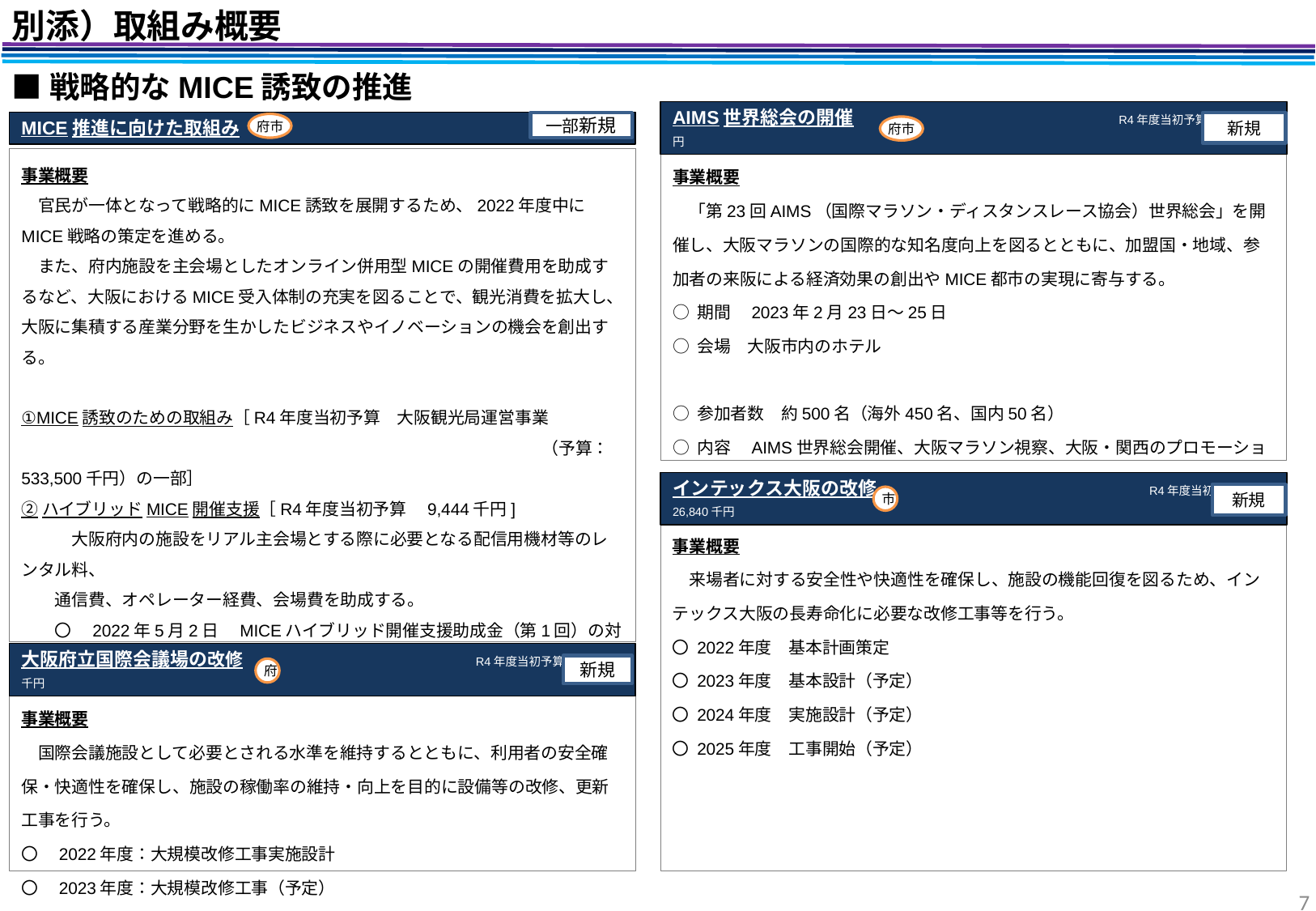

別添）取組み概要
■戦略的なMICE誘致の推進
府市

AIMS世界総会の開催　　　　　　　　　　　　　　　　　　　　R4年度当初予算　30,000千円
MICE推進に向けた取組み
新規
一部新規
府市

事業概要
　「第23回AIMS（国際マラソン・ディスタンスレース協会）世界総会」を開催し、大阪マラソンの国際的な知名度向上を図るとともに、加盟国・地域、参加者の来阪による経済効果の創出やMICE都市の実現に寄与する。
○ 期間　2023年2月23日～25日
○ 会場　大阪市内のホテル
○ 参加者数　約500名（海外450名、国内50名）
○ 内容　AIMS世界総会開催、大阪マラソン視察、大阪・関西のプロモーション

事業概要
　官民が一体となって戦略的にMICE誘致を展開するため、2022年度中にMICE戦略の策定を進める。
　また、府内施設を主会場としたオンライン併用型MICEの開催費用を助成するなど、大阪におけるMICE受入体制の充実を図ることで、観光消費を拡大し、大阪に集積する産業分野を生かしたビジネスやイノベーションの機会を創出する。

①MICE誘致のための取組み［R4年度当初予算　大阪観光局運営事業
　　　　　　　　　　　　　　　　　　　　　　　　　　　　　　　（予算：533,500千円）の一部］
②ハイブリッドMICE開催支援［R4年度当初予算　9,444千円]
　　　大阪府内の施設をリアル主会場とする際に必要となる配信用機材等のレンタル料、
　　通信費、オペレーター経費、会場費を助成する。
　　〇　2022年5月2日　MICEハイブリッド開催支援助成金（第1回）の対象事業の
　　　　　　　　　　　　　　　  受付開始
　　〇　2022年9月1日　MICEハイブリッド開催支援助成金（第2回）の対象事業の
　　　　　　　　　　　　　　　　受付開始
インテックス大阪の改修　　　　　　　　　　　　　　　　　　　　　　　R4年度当初予算　　26,840千円
新規
市
事業概要
　来場者に対する安全性や快適性を確保し、施設の機能回復を図るため、インテックス大阪の長寿命化に必要な改修工事等を行う。
〇 2022年度　基本計画策定
〇 2023年度　基本設計（予定）
〇 2024年度　実施設計（予定）
〇 2025年度　工事開始（予定）

大阪府立国際会議場の改修　　　　　　　　　　　　　R4年度当初予算　83,964千円
新規
府
事業概要
　国際会議施設として必要とされる水準を維持するとともに、利用者の安全確保・快適性を確保し、施設の稼働率の維持・向上を目的に設備等の改修、更新工事を行う。
〇　2022年度：大規模改修工事実施設計
〇　2023年度：大規模改修工事（予定）

7